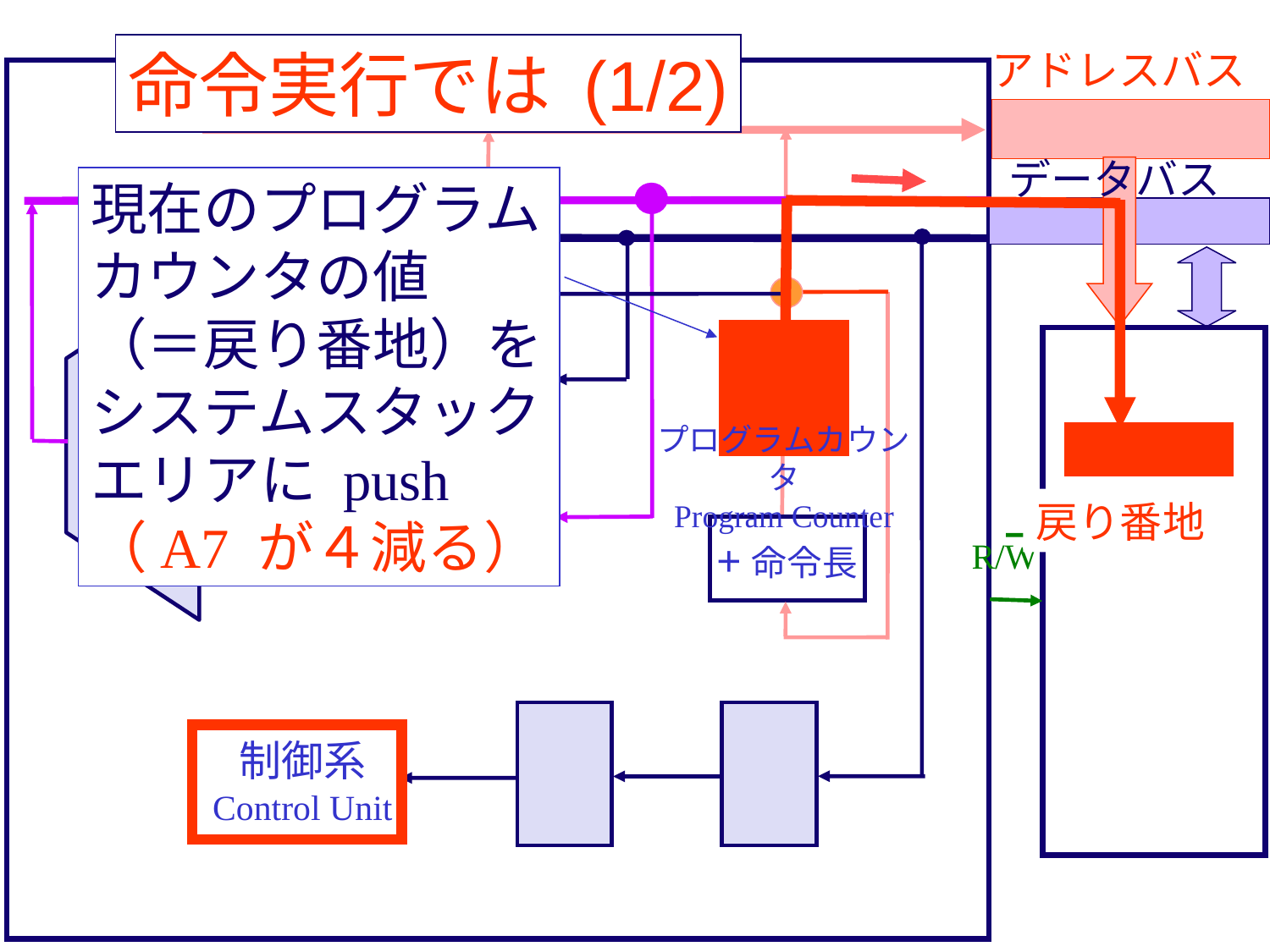

命令実行では (1/2)
アドレスバス

データバス

現在のプログラム
カウンタの値
（＝戻り番地）をシステムスタックエリアに push
（A7 が４減る）

プログラムカウンタ
Program Counter

戻り番地

+命令長
R/W

制御系
Control Unit